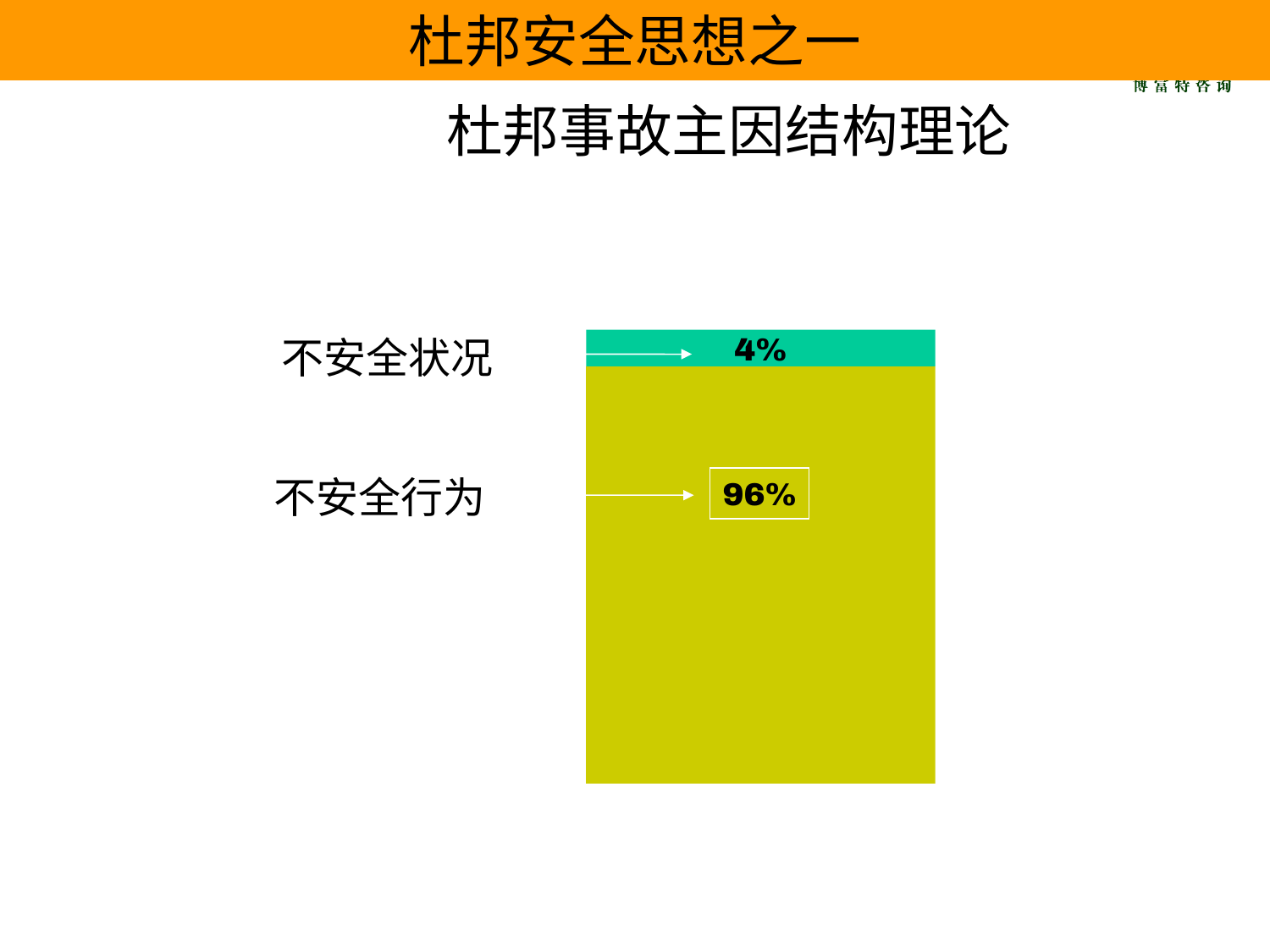

杜邦安全思想之一
# 杜邦事故主因结构理论
不安全状况
4%

不安全行为
96%

44